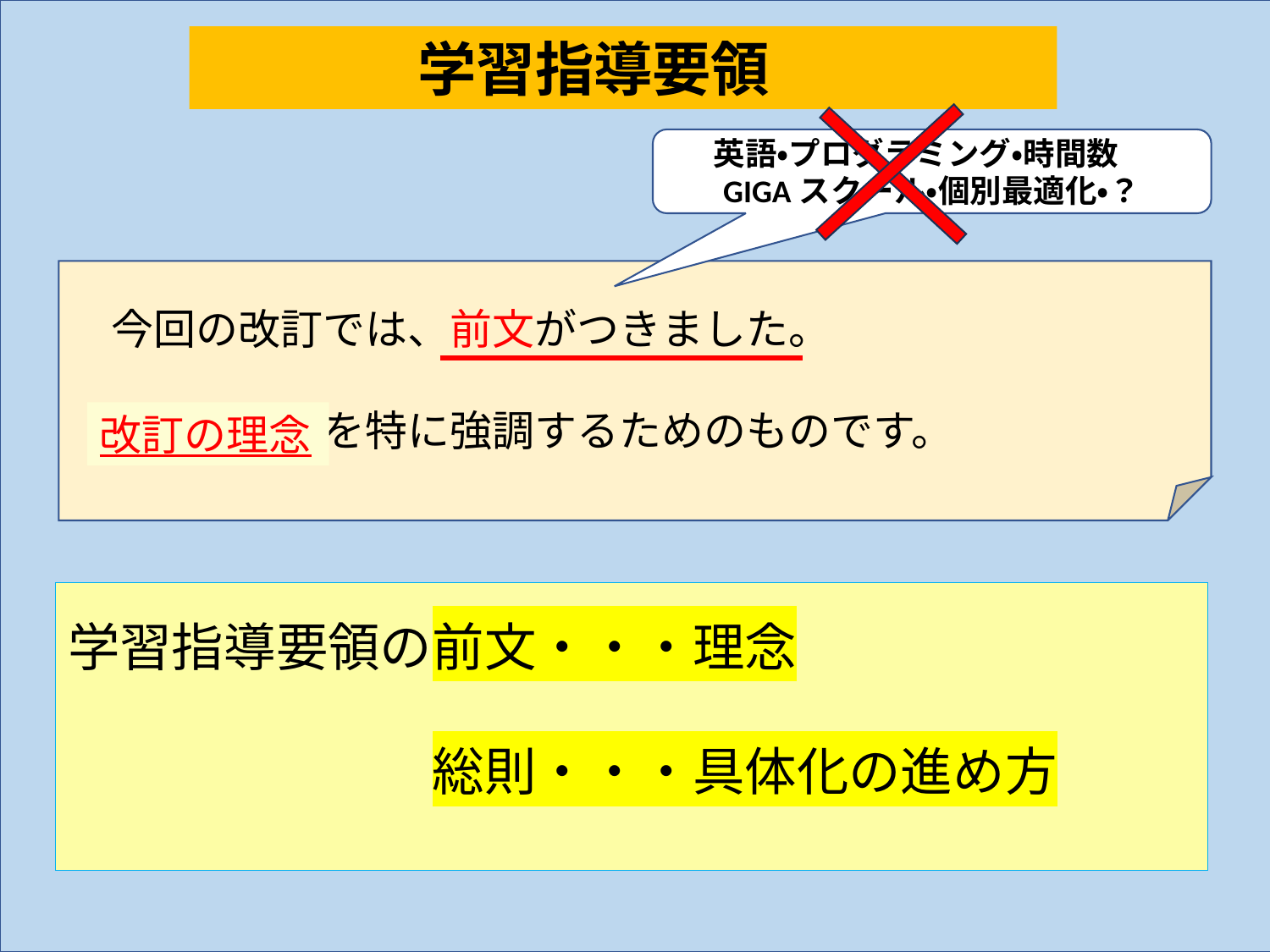

学習指導要領
英語・プログラミング・時間数
GIGAスクール・個別最適化・？

今回の改訂では、前文がつきました。

改訂の理念を特に強調するためのものです。
改訂の理念

学習指導要領の前文・・・理念

　　　　　　　総則・・・具体化の進め方